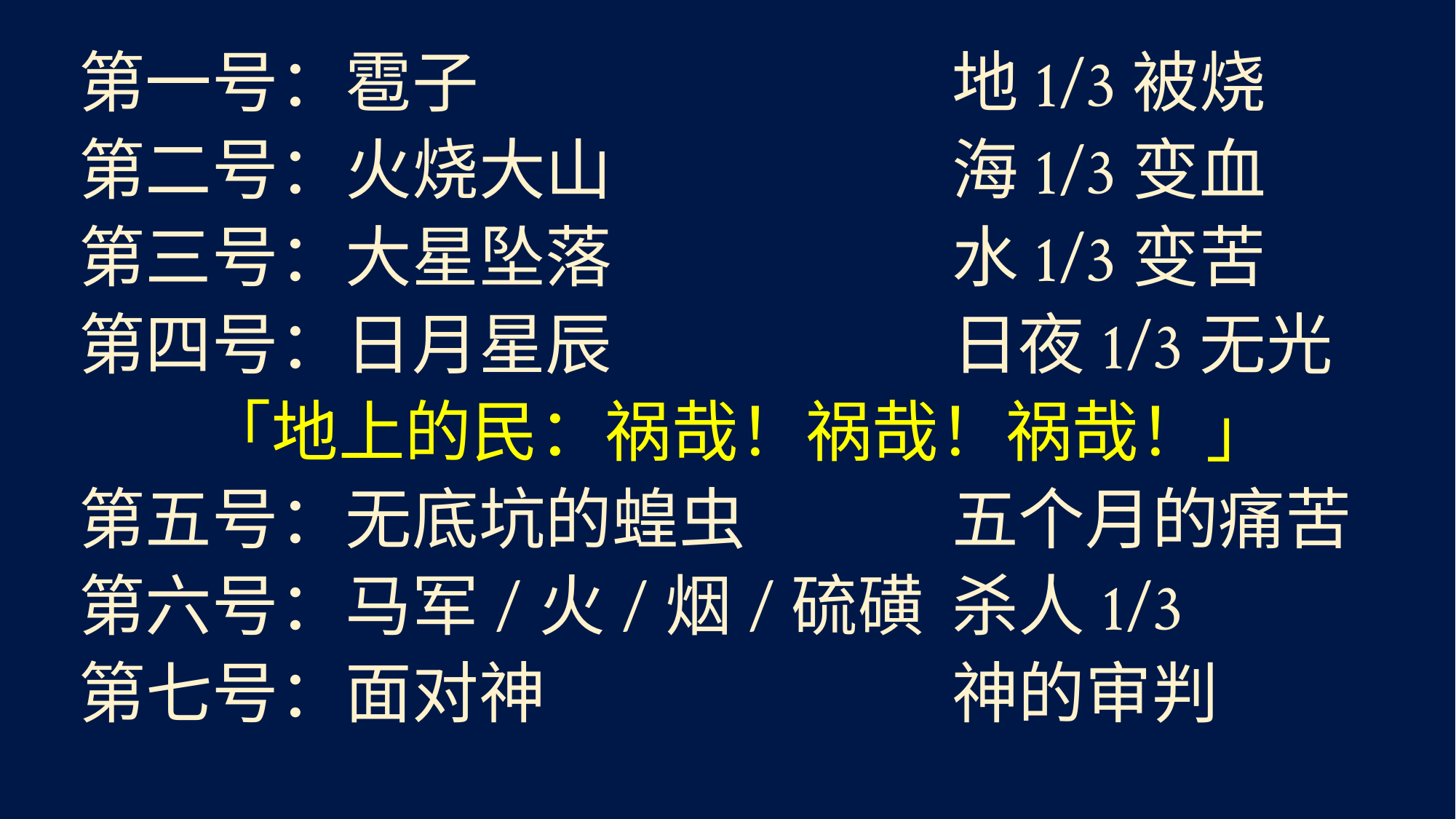

第一号：雹子　 				地1/3被烧
第二号：火烧大山				海1/3变血
第三号：大星坠落 			水1/3变苦
第四号：日月星辰 			日夜1/3无光
「地上的民：祸哉！祸哉！祸哉！」
第五号：无底坑的蝗虫 		五个月的痛苦
第六号：马军/火/烟/硫磺 	杀人1/3
第七号：面对神				神的审判
#